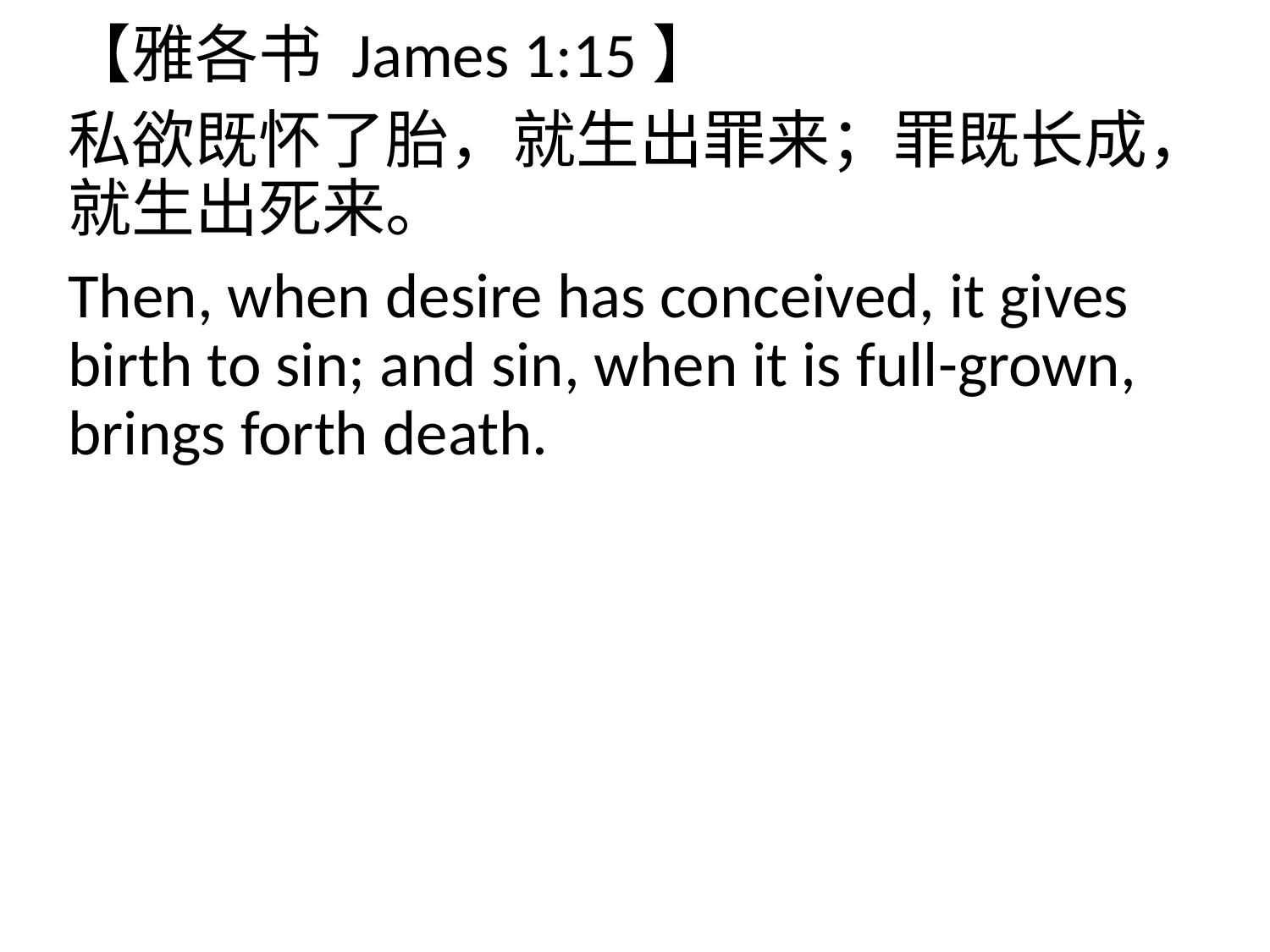

【雅各书 James 1:15】
私欲既怀了胎，就生出罪来；罪既长成，就生出死来。
Then, when desire has conceived, it gives birth to sin; and sin, when it is full-grown, brings forth death.